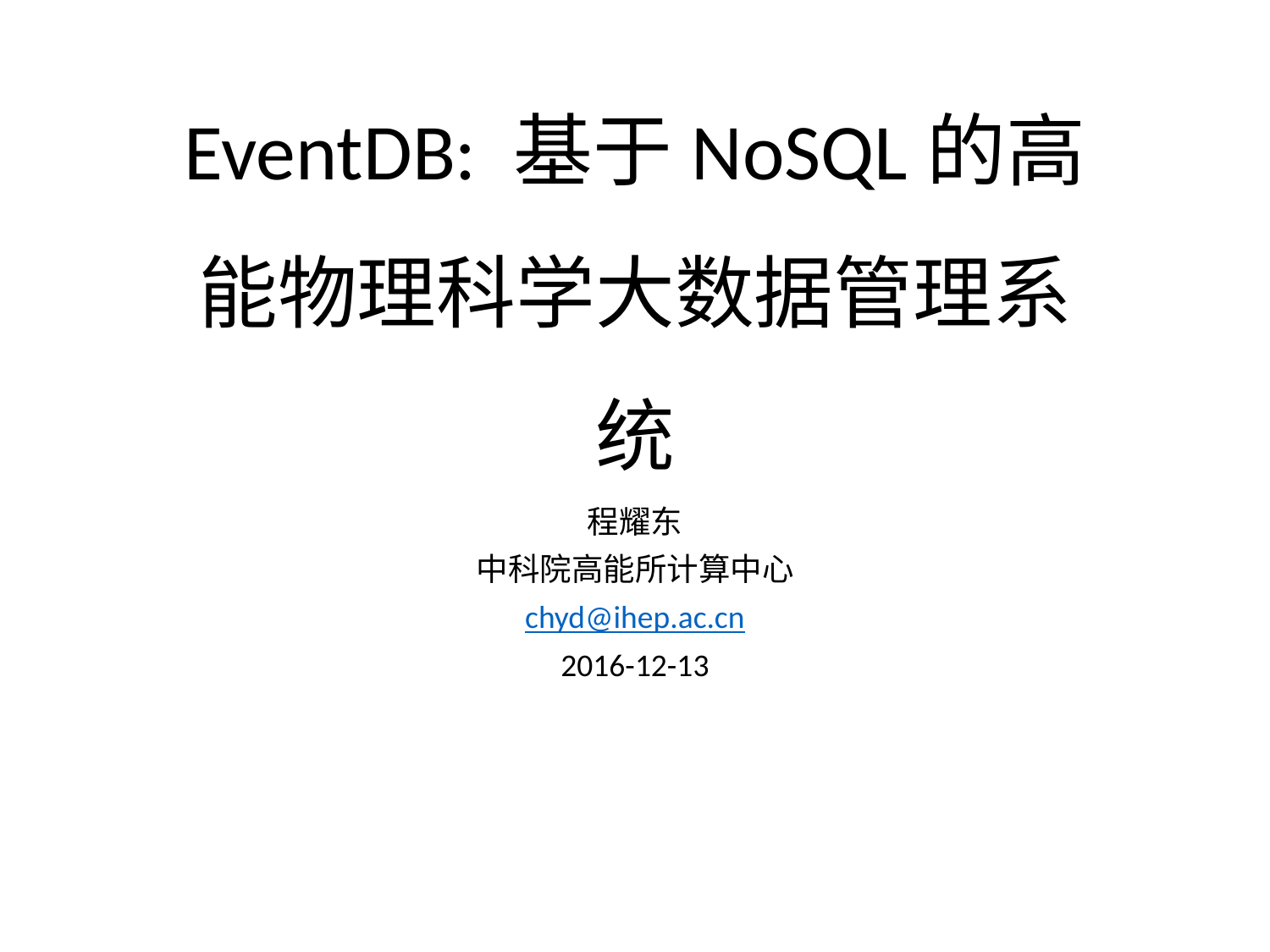

# EventDB: 基于NoSQL的高能物理科学大数据管理系统
程耀东
中科院高能所计算中心
chyd@ihep.ac.cn
2016-12-13